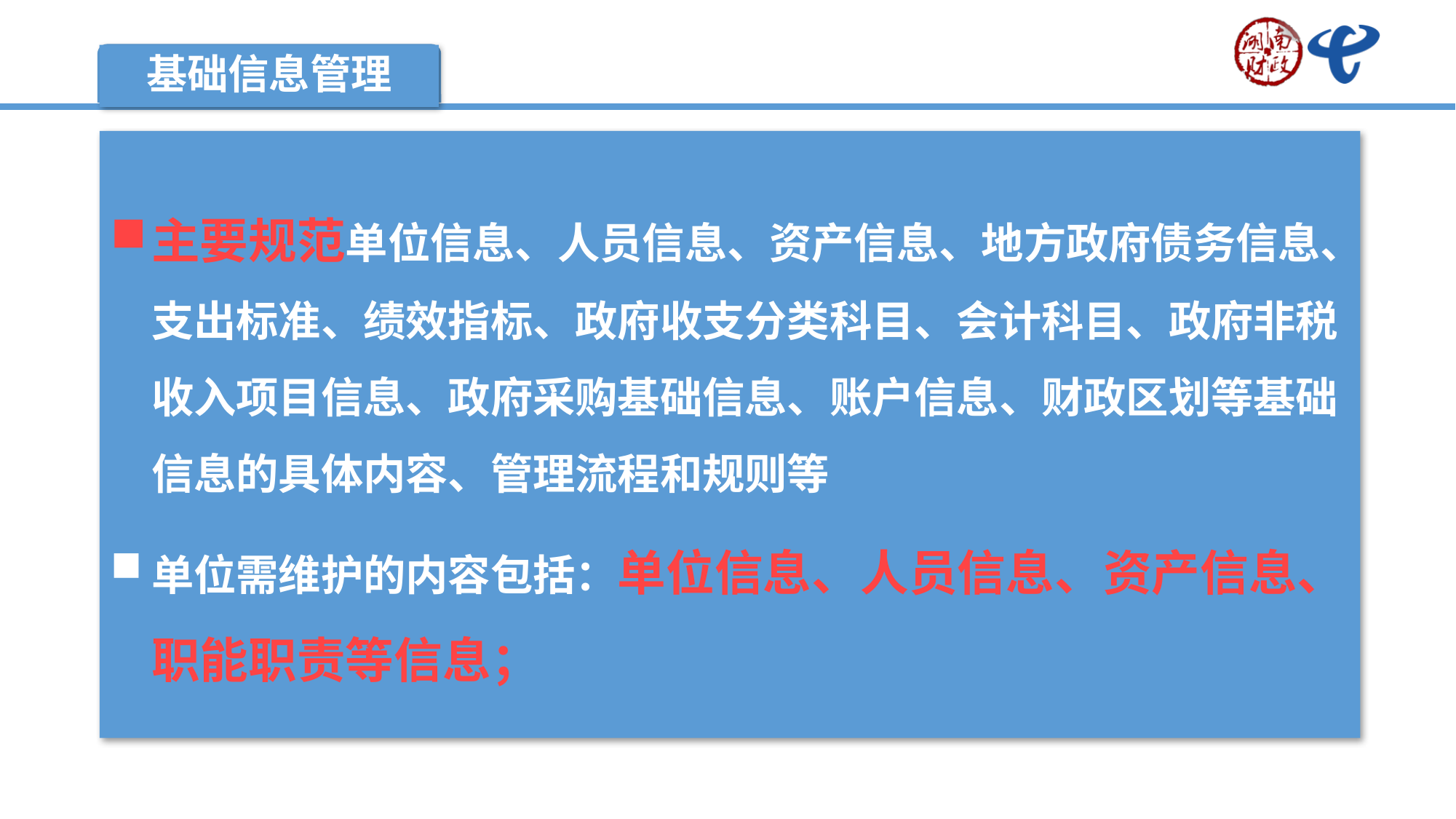

基础信息管理
主要规范单位信息、人员信息、资产信息、地方政府债务信息、支出标准、绩效指标、政府收支分类科目、会计科目、政府非税收入项目信息、政府采购基础信息、账户信息、财政区划等基础信息的具体内容、管理流程和规则等
单位需维护的内容包括：单位信息、人员信息、资产信息、职能职责等信息；